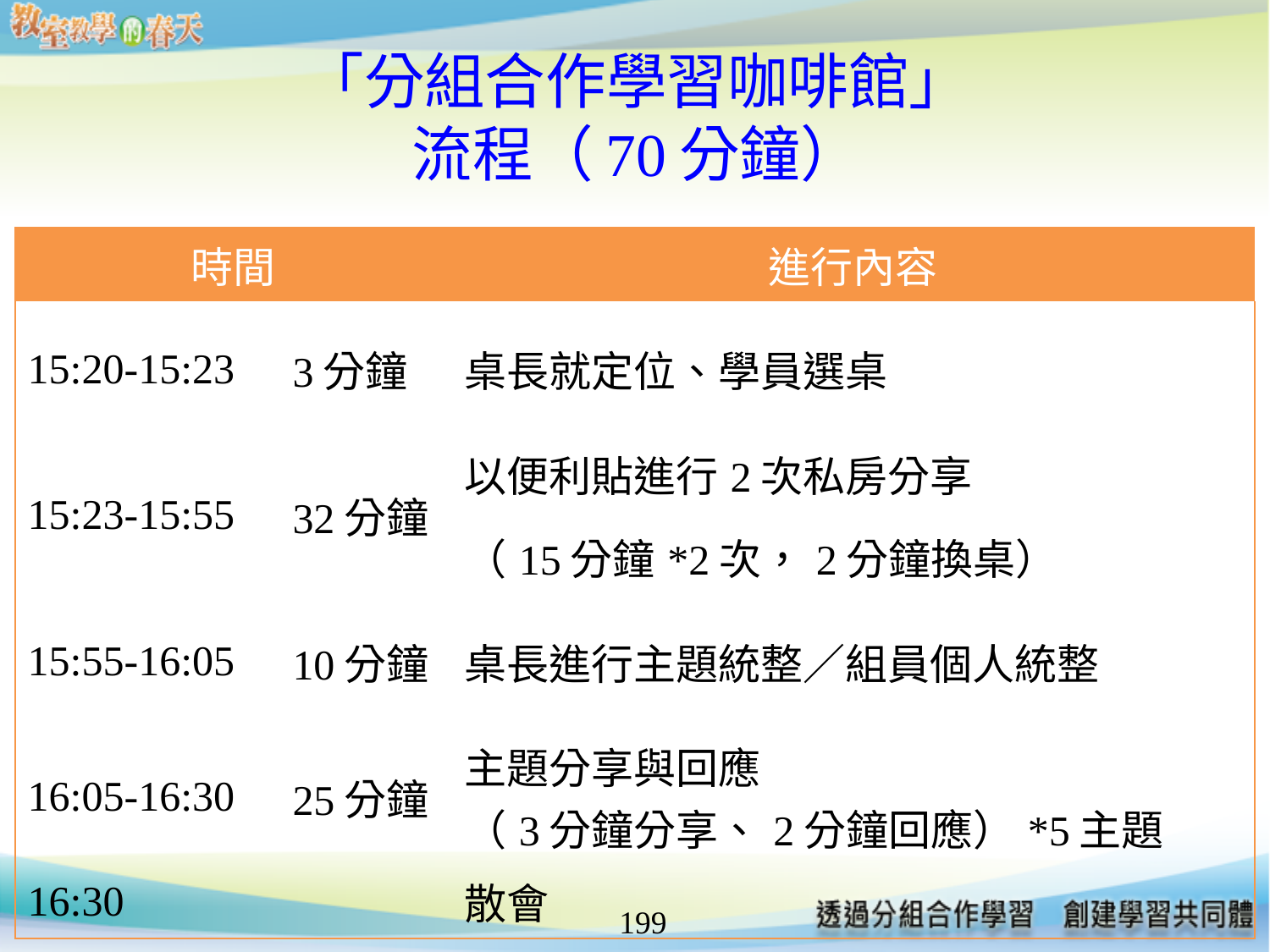

# 「分組合作學習咖啡館」 流程（70分鐘）
| 時間 |  | 進行內容 |
| --- | --- | --- |
| 15:20-15:23 | 3分鐘 | 桌長就定位、學員選桌 |
| 15:23-15:55 | 32分鐘 | 以便利貼進行2次私房分享 （15分鐘\*2次，2分鐘換桌） |
| 15:55-16:05 | 10分鐘 | 桌長進行主題統整／組員個人統整 |
| 16:05-16:30 | 25分鐘 | 主題分享與回應 （3分鐘分享、2分鐘回應）\*5主題 |
| 16:30 |  | 散會 |
199